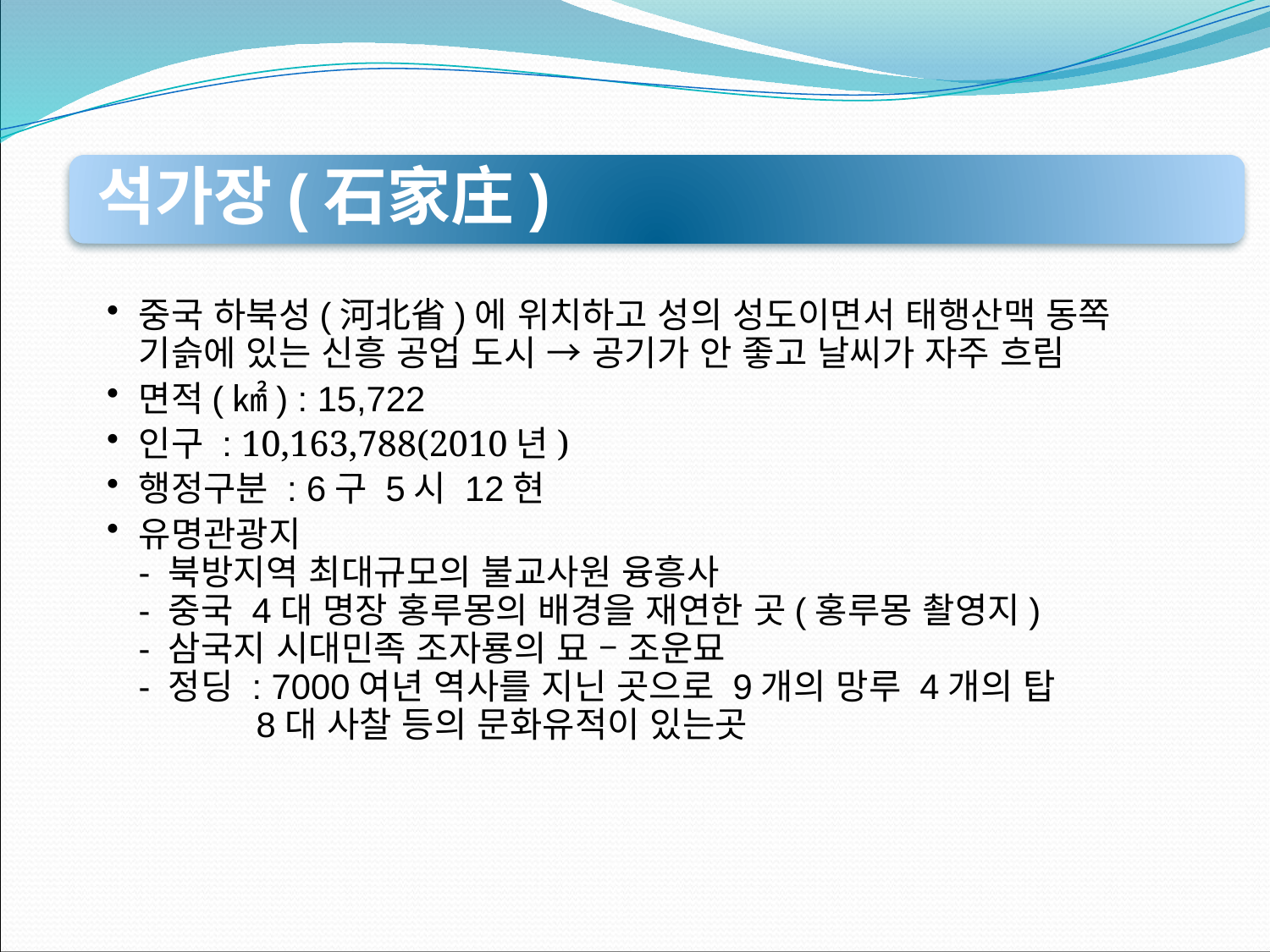

석가장(石家庄)

중국 하북성(河北省)에 위치하고 성의 성도이면서 태행산맥 동쪽
기슭에 있는 신흥 공업 도시 → 공기가 안 좋고 날씨가 자주 흐림
면적(㎢) : 15,722
인구 : 10,163,788(2010년)
행정구분 : 6구 5시 12현
유명관광지
- 북방지역 최대규모의 불교사원 융흥사
- 중국 4대 명장 홍루몽의 배경을 재연한 곳(홍루몽 촬영지)
- 삼국지 시대민족 조자룡의 묘 – 조운묘
- 정딩 : 7000여년 역사를 지닌 곳으로 9개의 망루 4개의 탑
           8대 사찰 등의 문화유적이 있는곳